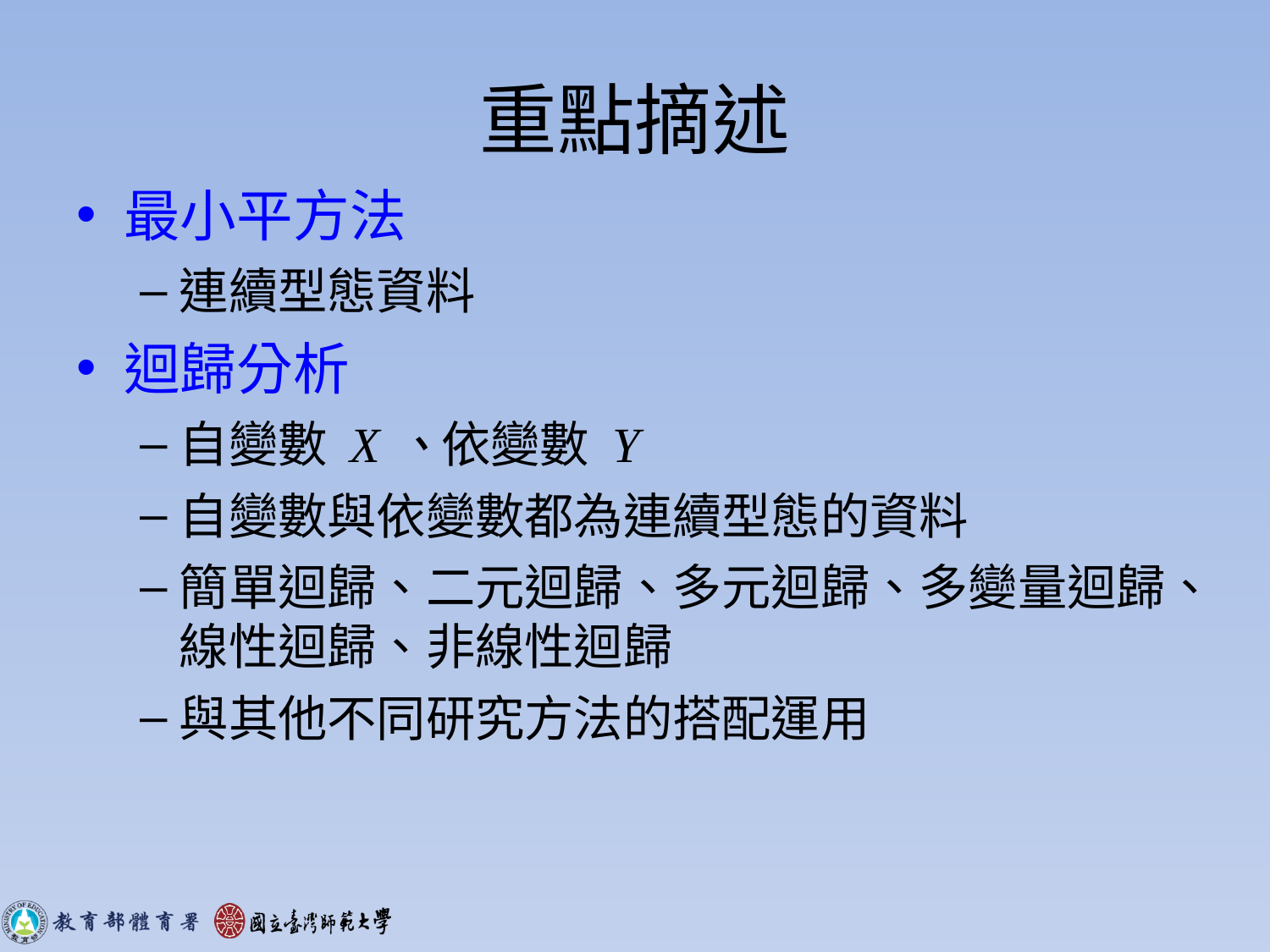

# 重點摘述
最小平方法
連續型態資料
迴歸分析
自變數 X、依變數 Y
自變數與依變數都為連續型態的資料
簡單迴歸、二元迴歸、多元迴歸、多變量迴歸、線性迴歸、非線性迴歸
與其他不同研究方法的搭配運用